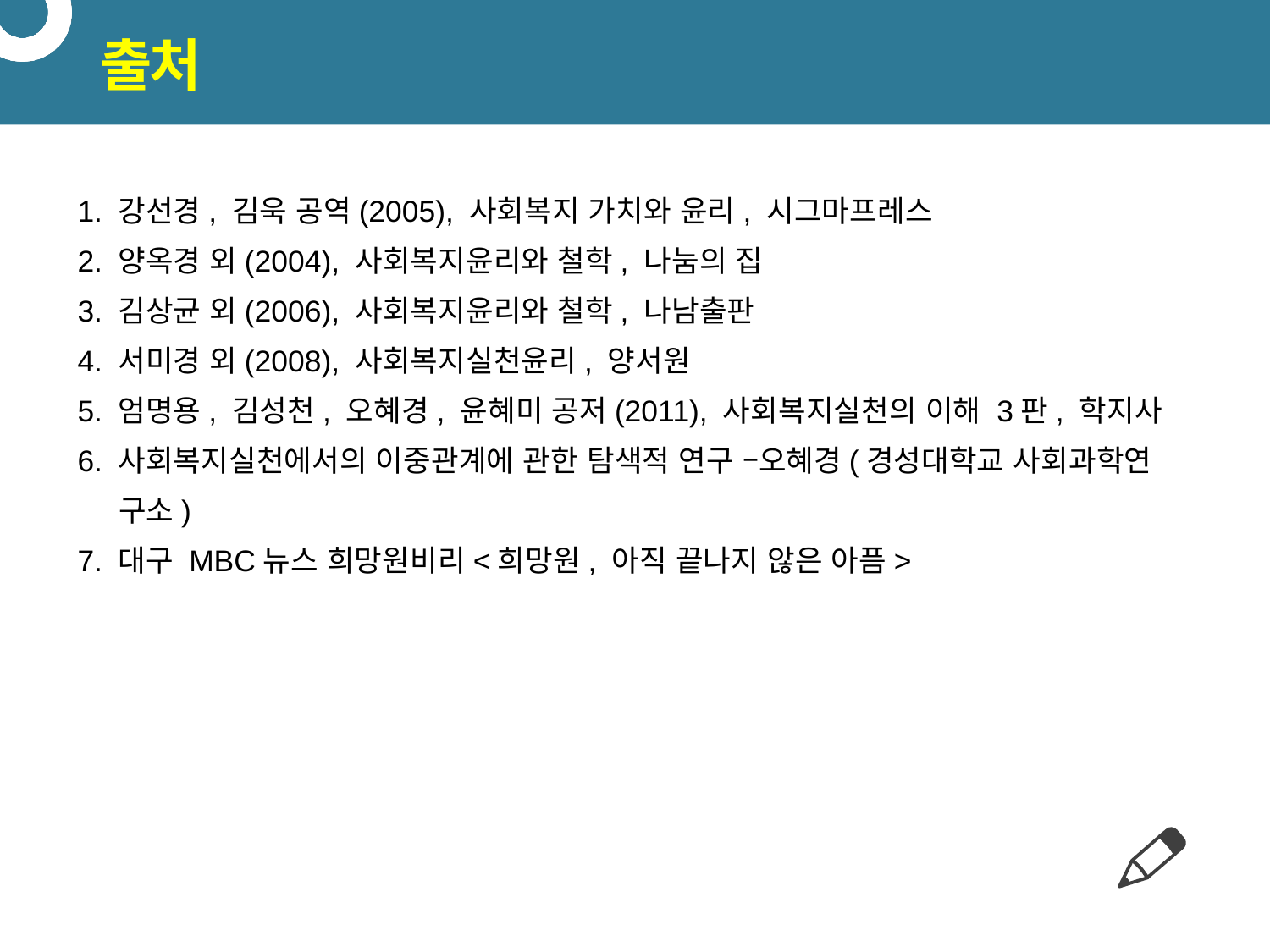

# 출처
1. 강선경, 김욱 공역(2005), 사회복지 가치와 윤리, 시그마프레스
2. 양옥경 외(2004), 사회복지윤리와 철학, 나눔의 집
3. 김상균 외(2006), 사회복지윤리와 철학, 나남출판
4. 서미경 외(2008), 사회복지실천윤리, 양서원
5. 엄명용, 김성천, 오혜경, 윤혜미 공저(2011), 사회복지실천의 이해 3판, 학지사
6. 사회복지실천에서의 이중관계에 관한 탐색적 연구 –오혜경(경성대학교 사회과학연
    구소)
7. 대구 MBC뉴스 희망원비리<희망원, 아직 끝나지 않은 아픔>